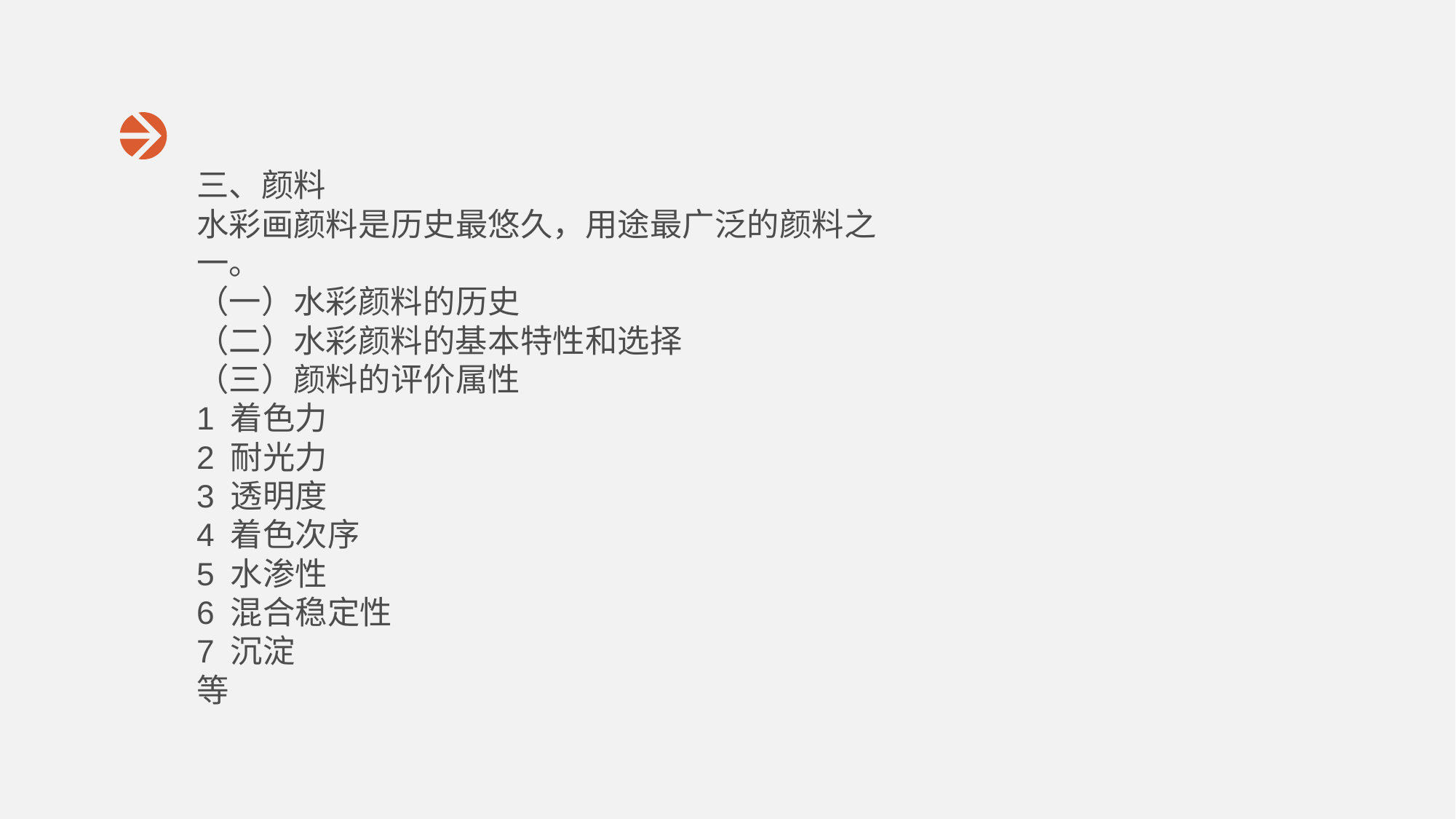

三、颜料
水彩画颜料是历史最悠久，用途最广泛的颜料之一。
（一）水彩颜料的历史
（二）水彩颜料的基本特性和选择
（三）颜料的评价属性
1 着色力
2 耐光力
3 透明度
4 着色次序
5 水渗性
6 混合稳定性
7 沉淀
等